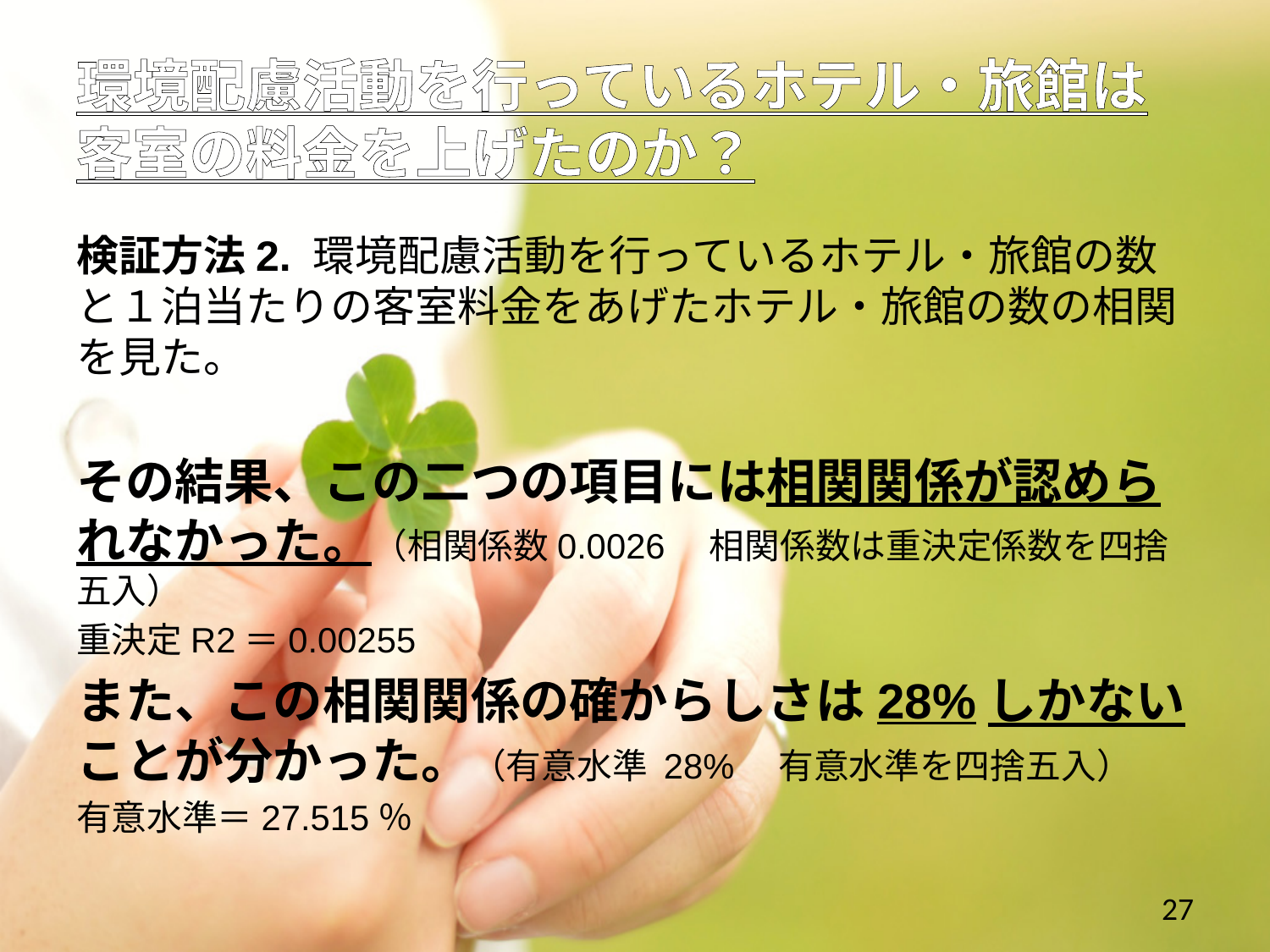

# 環境配慮活動を行っているホテル・旅館は 客室の料金を上げたのか？
検証方法2. 環境配慮活動を行っているホテル・旅館の数と１泊当たりの客室料金をあげたホテル・旅館の数の相関を見た。

その結果、この二つの項目には相関関係が認められなかった。（相関係数0.0026　相関係数は重決定係数を四捨五入）
重決定R2＝0.00255
また、この相関関係の確からしさは28%しかないことが分かった。（有意水準 28%　有意水準を四捨五入）
有意水準＝27.515％
27